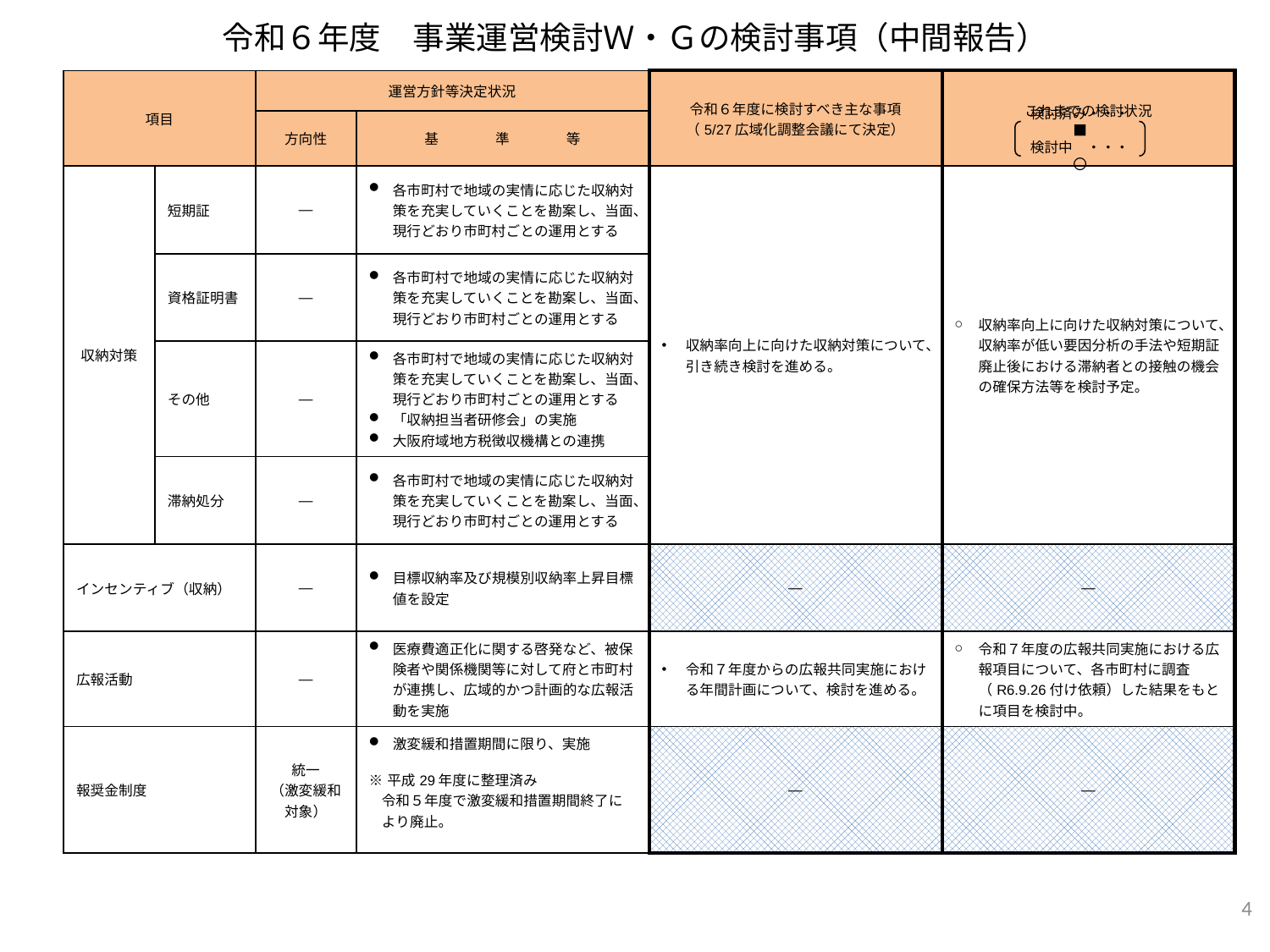

# 令和６年度　事業運営検討Ｗ・Ｇの検討事項（中間報告）
| 項目 |  | 運営方針等決定状況 |  | 令和６年度に検討すべき主な事項 （5/27広域化調整会議にて決定） | これまでの検討状況 |
| --- | --- | --- | --- | --- | --- |
|  |  | 方向性 | 基　　　　準　　　　等 |  |  |
| 収納対策 | 短期証 | ― | 各市町村で地域の実情に応じた収納対策を充実していくことを勘案し、当面、現行どおり市町村ごとの運用とする | 収納率向上に向けた収納対策について、引き続き検討を進める。 | 収納率向上に向けた収納対策について、収納率が低い要因分析の手法や短期証廃止後における滞納者との接触の機会の確保方法等を検討予定。 |
|  | 資格証明書 | ― | 各市町村で地域の実情に応じた収納対策を充実していくことを勘案し、当面、現行どおり市町村ごとの運用とする |  |  |
|  | その他 | ― | 各市町村で地域の実情に応じた収納対策を充実していくことを勘案し、当面、現行どおり市町村ごとの運用とする 「収納担当者研修会」の実施 大阪府域地方税徴収機構との連携 |  |  |
|  | 滞納処分 | ― | 各市町村で地域の実情に応じた収納対策を充実していくことを勘案し、当面、現行どおり市町村ごとの運用とする |  |  |
| インセンティブ（収納） |  | ― | 目標収納率及び規模別収納率上昇目標値を設定 | ― | ― |
| 広報活動 |  | ― | 医療費適正化に関する啓発など、被保険者や関係機関等に対して府と市町村が連携し、広域的かつ計画的な広報活動を実施 | 令和７年度からの広報共同実施における年間計画について、検討を進める。 | 令和７年度の広報共同実施における広報項目について、各市町村に調査（R6.9.26付け依頼）した結果をもとに項目を検討中。 |
| 報奨金制度 |  | 統一 （激変緩和対象） | 激変緩和措置期間に限り、実施 ※平成29年度に整理済み 令和５年度で激変緩和措置期間終了により廃止。 | ― | ― |
検討済み・・・■
検討中　・・・〇
4